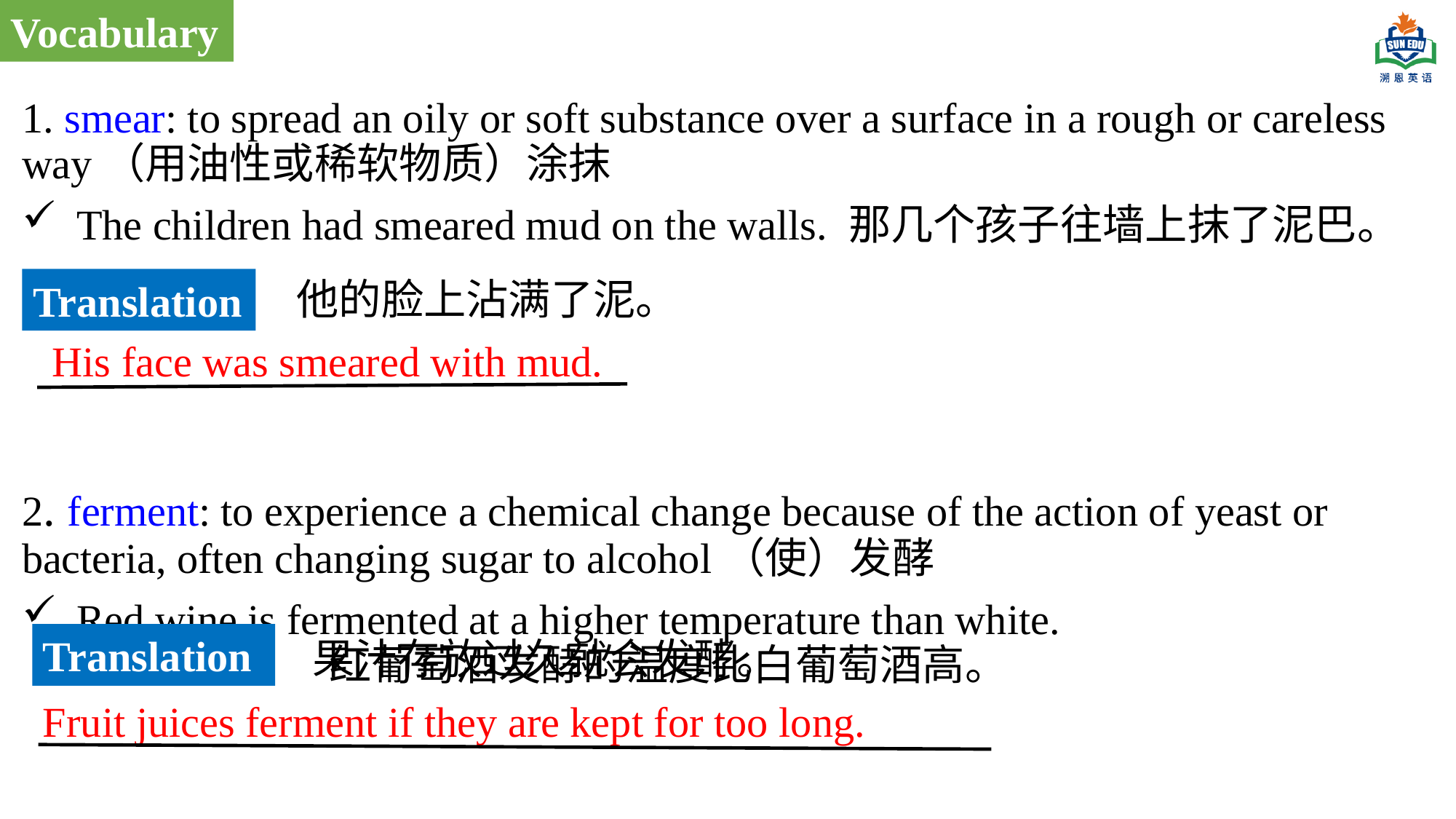

Vocabulary
1. smear: to spread an oily or soft substance over a surface in a rough or careless way（用油性或稀软物质）涂抹
The children had smeared mud on the walls. 那几个孩子往墙上抹了泥巴。

2. ferment: to experience a chemical change because of the action of yeast or bacteria, often changing sugar to alcohol（使）发酵
Red wine is fermented at a higher temperature than white.                                                          红葡萄酒发酵的温度比白葡萄酒高。
他的脸上沾满了泥。
Translation
 His face was smeared with mud.
Translation
果汁存放过久就会发酵。
Fruit juices ferment if they are kept for too long.